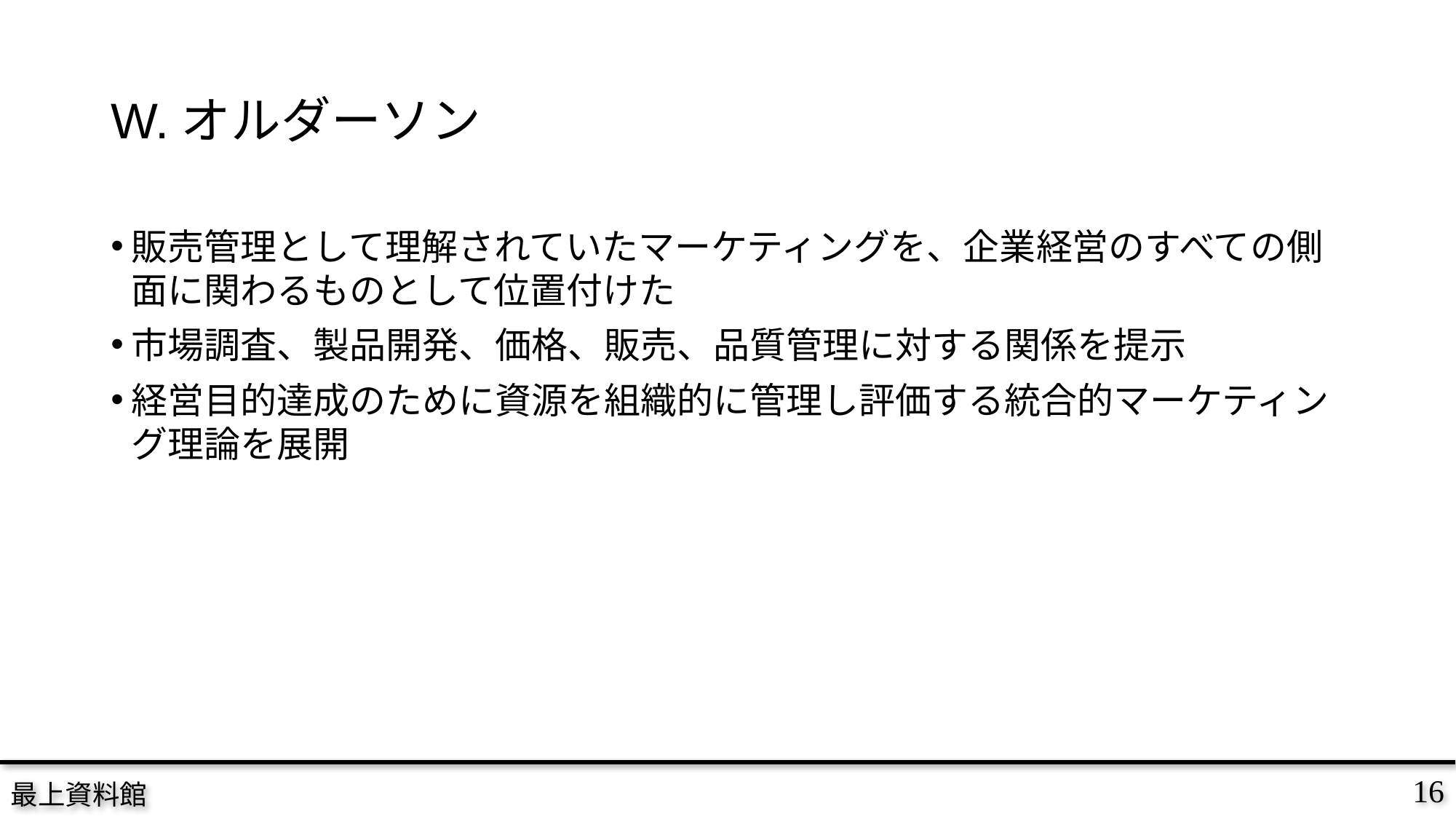

# W.オルダーソン
販売管理として理解されていたマーケティングを、企業経営のすべての側面に関わるものとして位置付けた
市場調査、製品開発、価格、販売、品質管理に対する関係を提示
経営目的達成のために資源を組織的に管理し評価する統合的マーケティング理論を展開